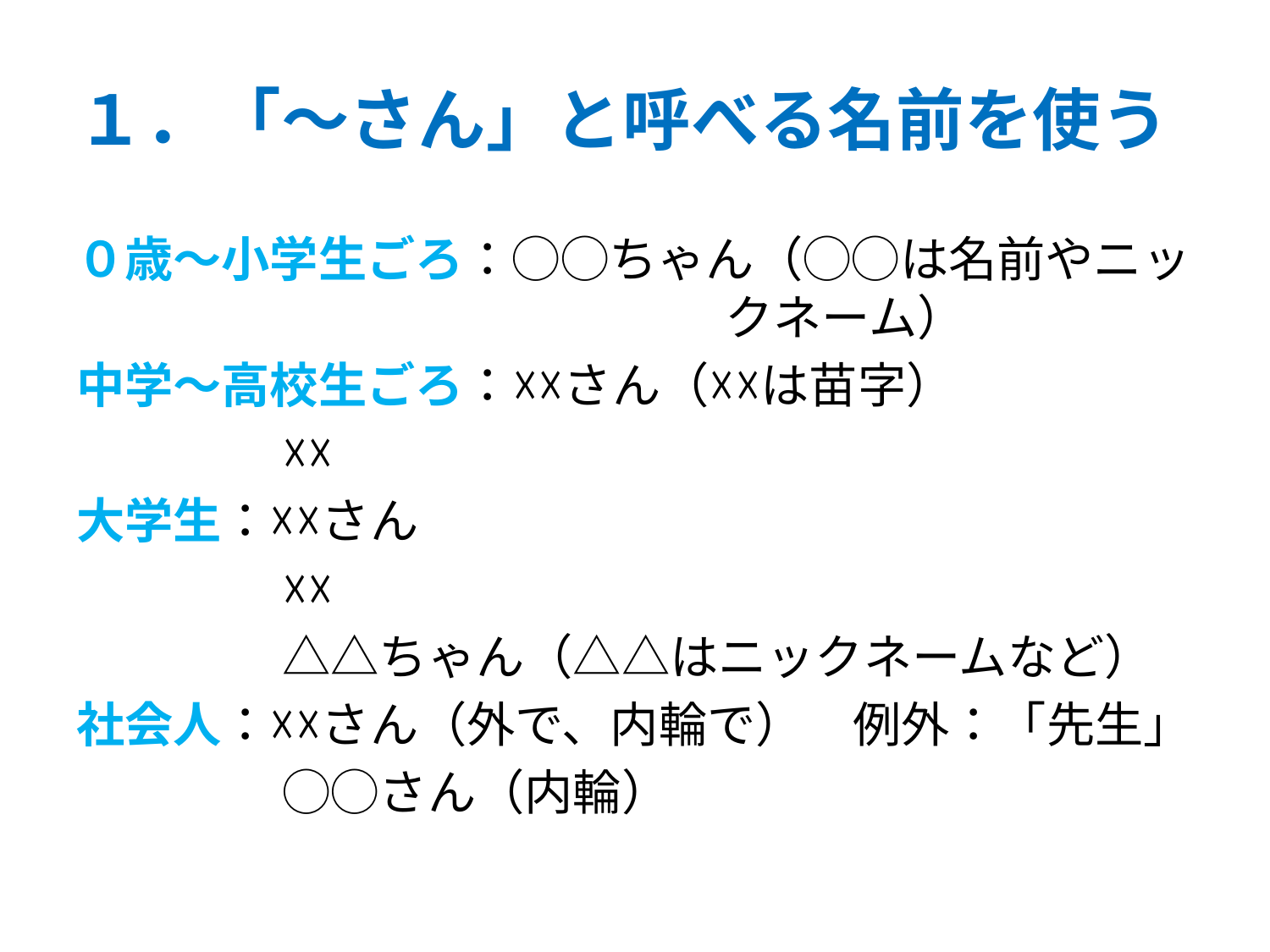

# １．「～さん」と呼べる名前を使う
０歳～小学生ごろ：◯◯ちゃん（◯◯は名前やニックネーム）
中学～高校生ごろ：☓☓さん（☓☓は苗字）
			　　☓☓
大学生：☓☓さん
	　　☓☓
	　　△△ちゃん（△△はニックネームなど）
社会人：☓☓さん（外で、内輪で）　例外：「先生」
	　　◯◯さん（内輪）